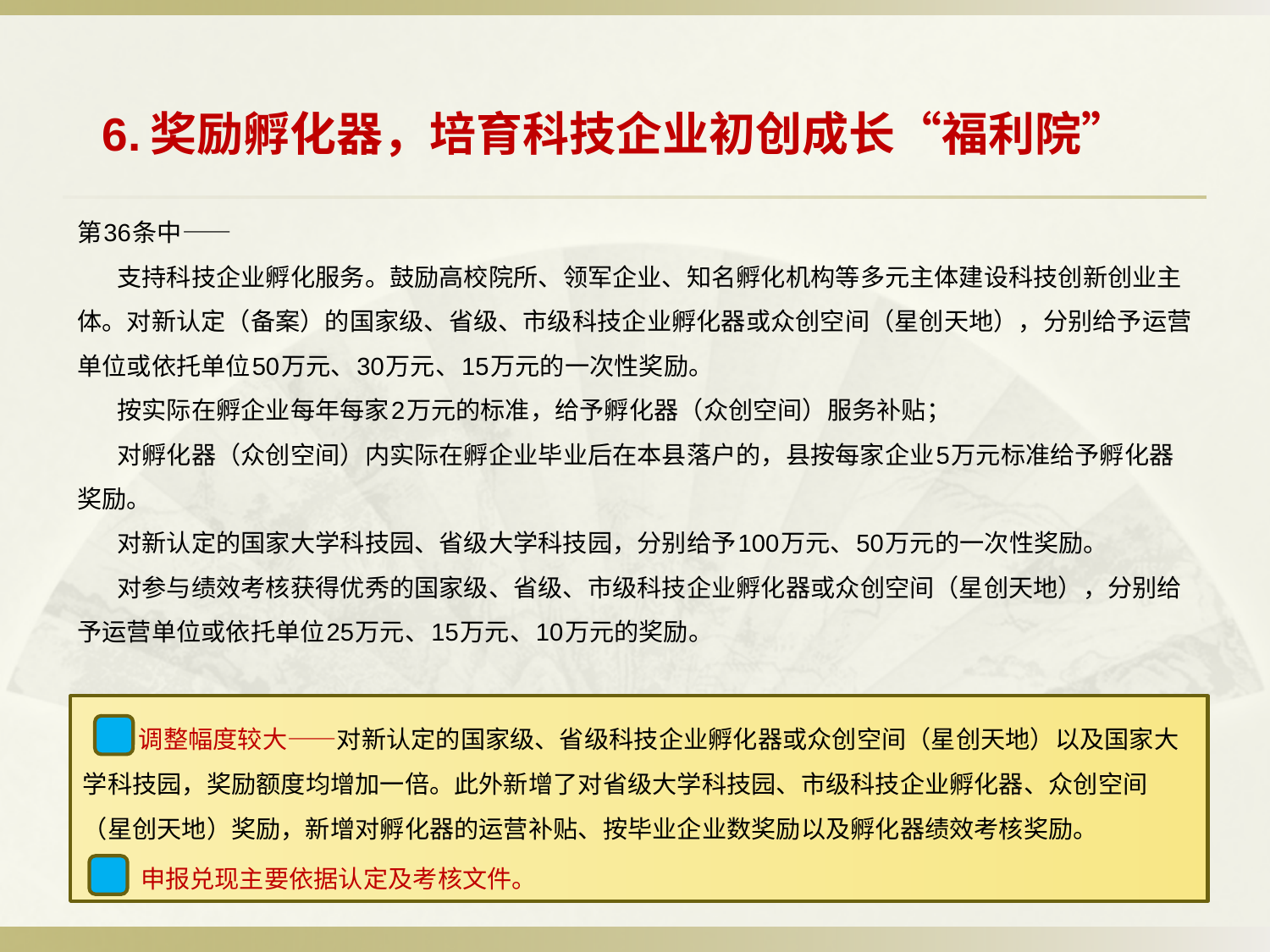

# 6.奖励孵化器，培育科技企业初创成长“福利院”
第36条中——
       支持科技企业孵化服务。鼓励高校院所、领军企业、知名孵化机构等多元主体建设科技创新创业主体。对新认定（备案）的国家级、省级、市级科技企业孵化器或众创空间（星创天地），分别给予运营单位或依托单位50万元、30万元、15万元的一次性奖励。
       按实际在孵企业每年每家2万元的标准，给予孵化器（众创空间）服务补贴；
       对孵化器（众创空间）内实际在孵企业毕业后在本县落户的，县按每家企业5万元标准给予孵化器奖励。
       对新认定的国家大学科技园、省级大学科技园，分别给予100万元、50万元的一次性奖励。
       对参与绩效考核获得优秀的国家级、省级、市级科技企业孵化器或众创空间（星创天地），分别给予运营单位或依托单位25万元、15万元、10万元的奖励。

        调整幅度较大——对新认定的国家级、省级科技企业孵化器或众创空间（星创天地）以及国家大学科技园，奖励额度均增加一倍。此外新增了对省级大学科技园、市级科技企业孵化器、众创空间（星创天地）奖励，新增对孵化器的运营补贴、按毕业企业数奖励以及孵化器绩效考核奖励。
        申报兑现主要依据认定及考核文件。